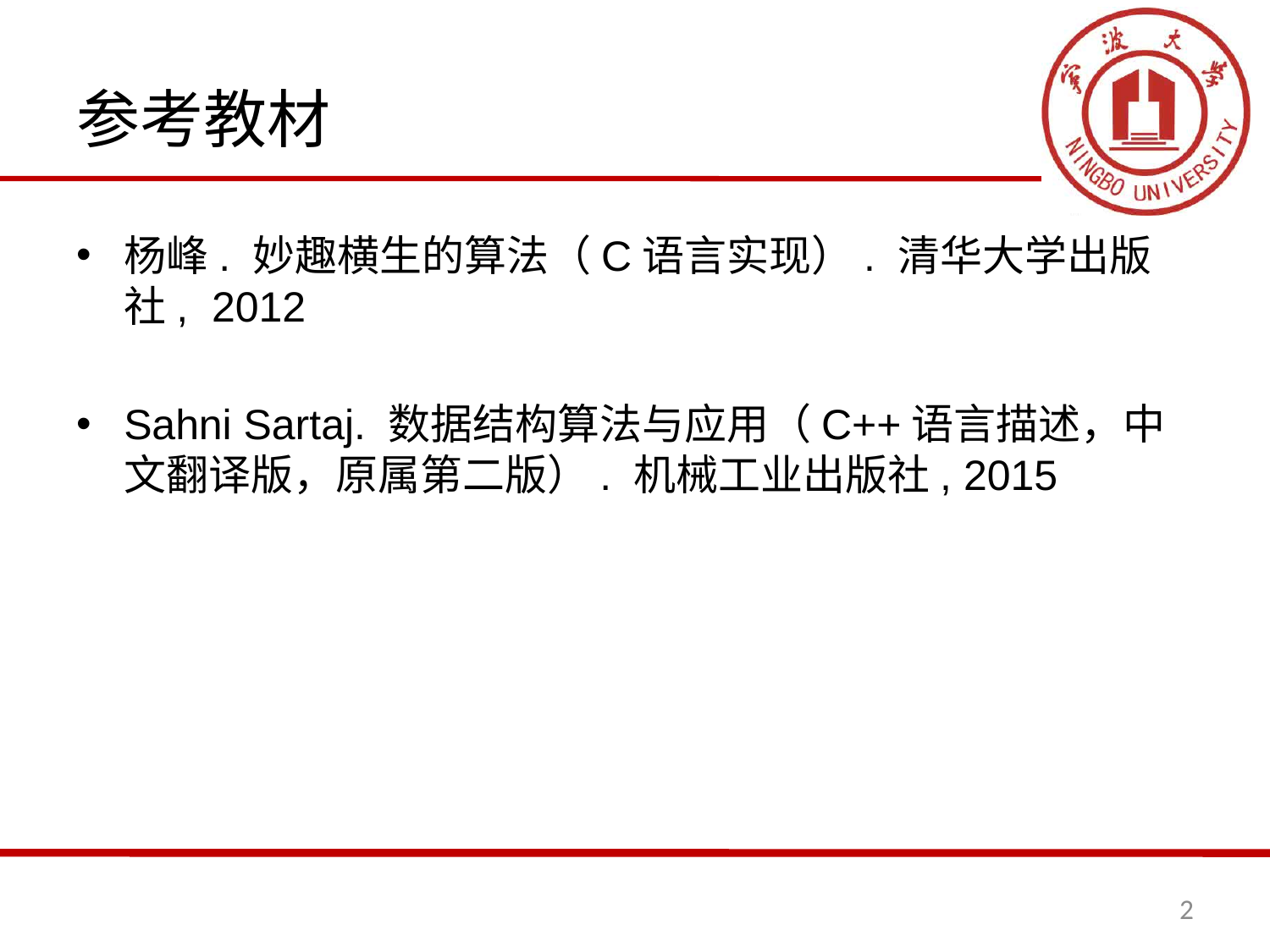

# 参考教材
杨峰. 妙趣横生的算法（C语言实现）. 清华大学出版社,  2012

Sahni Sartaj. 数据结构算法与应用（C++语言描述，中文翻译版，原属第二版）. 机械工业出版社, 2015

2